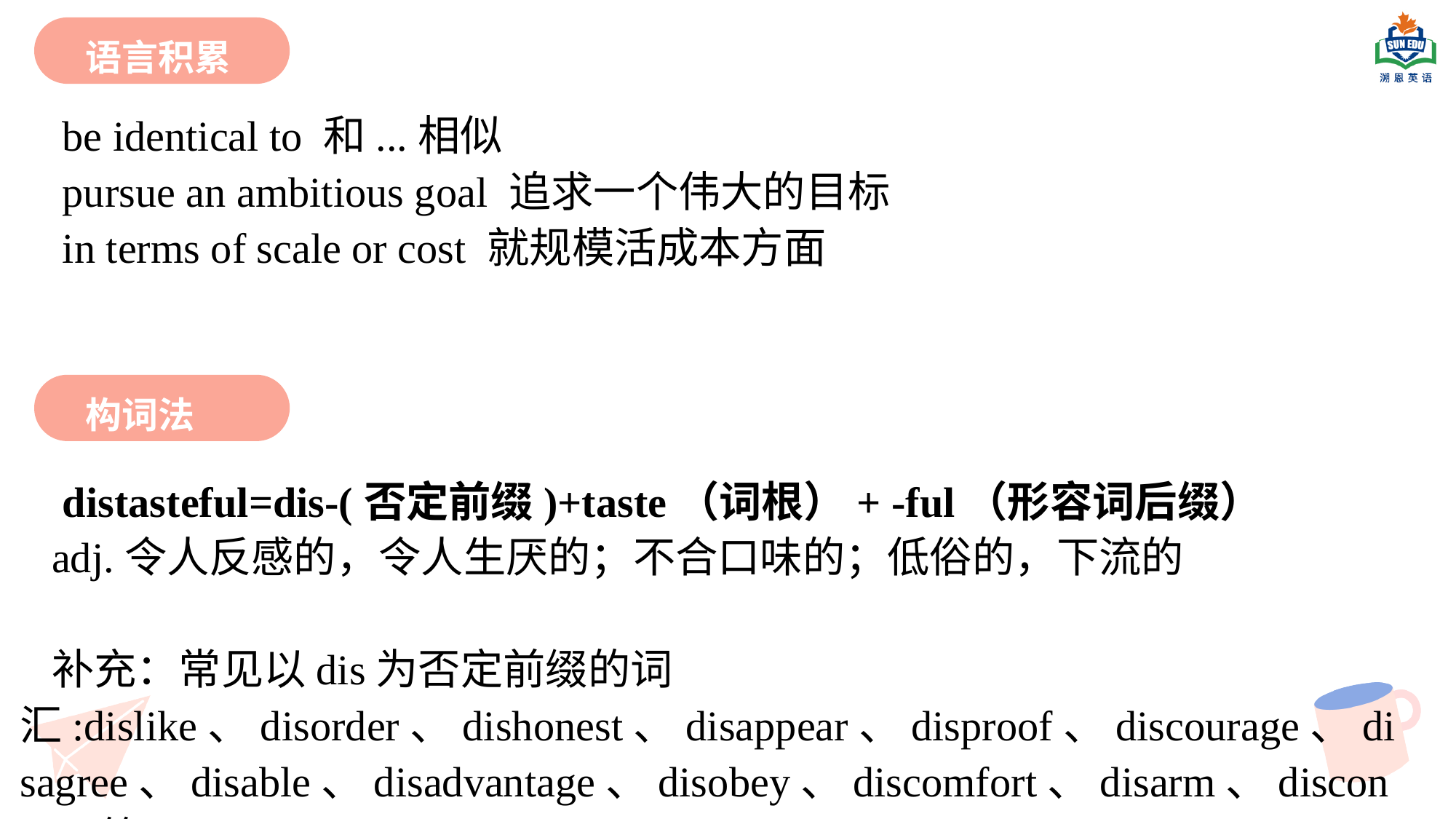

语言积累
 be identical to 和...相似
 pursue an ambitious goal 追求一个伟大的目标
 in terms of scale or cost 就规模活成本方面

构词法
 distasteful=dis-(否定前缀)+taste（词根）+ -ful（形容词后缀）
adj.令人反感的，令人生厌的；不合口味的；低俗的，下流的

补充：常见以dis为否定前缀的词汇:dislike、disorder、dishonest、disappear、disproof、discourage、disagree、disable、disadvantage、disobey、discomfort、disarm、disconnect等